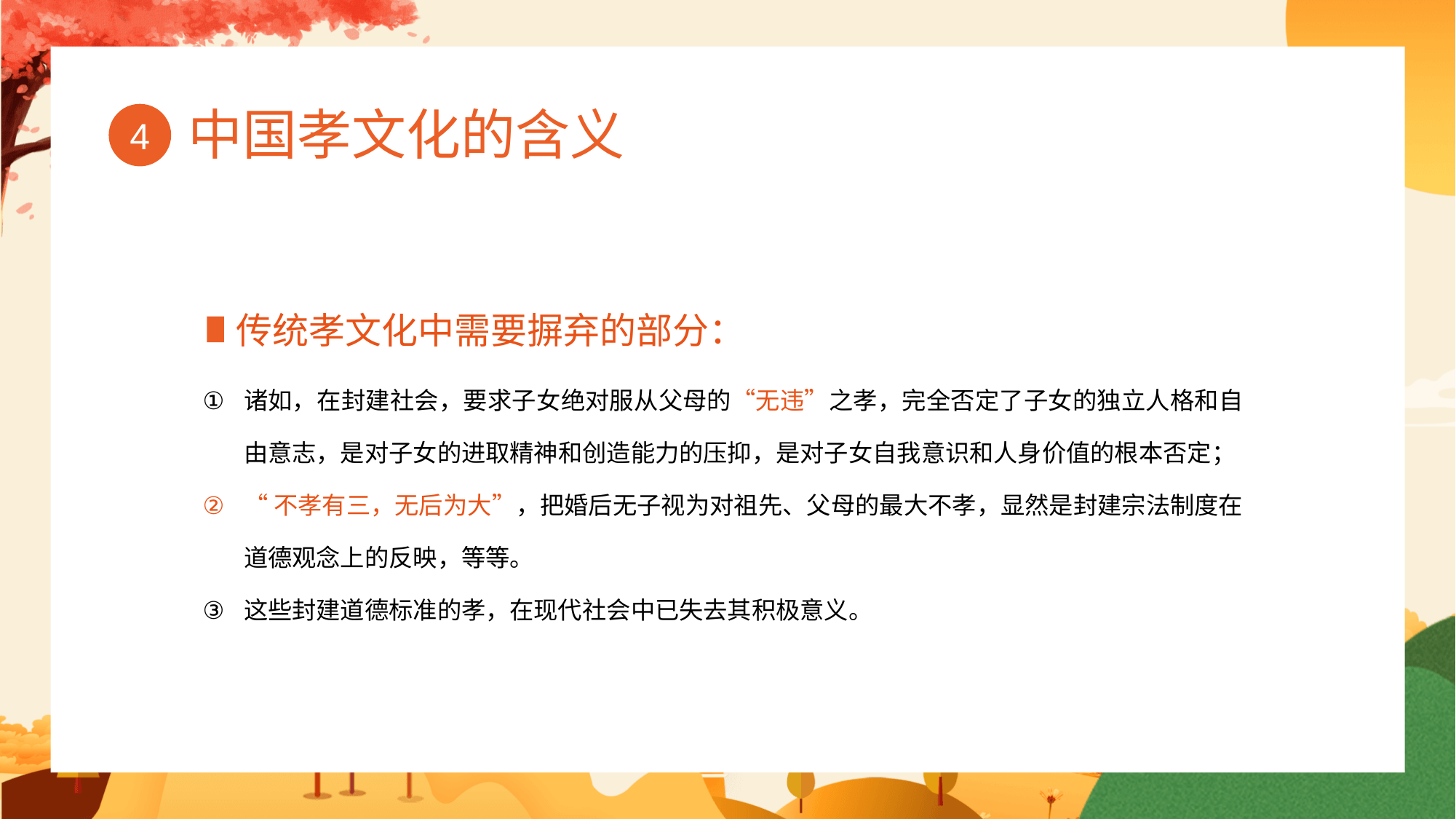

传统孝文化中需要摒弃的部分：

诸如，在封建社会，要求子女绝对服从父母的“无违”之孝，完全否定了子女的独立人格和自由意志，是对子女的进取精神和创造能力的压抑，是对子女自我意识和人身价值的根本否定；
“不孝有三，无后为大”，把婚后无子视为对祖先、父母的最大不孝，显然是封建宗法制度在道德观念上的反映，等等。
这些封建道德标准的孝，在现代社会中已失去其积极意义。